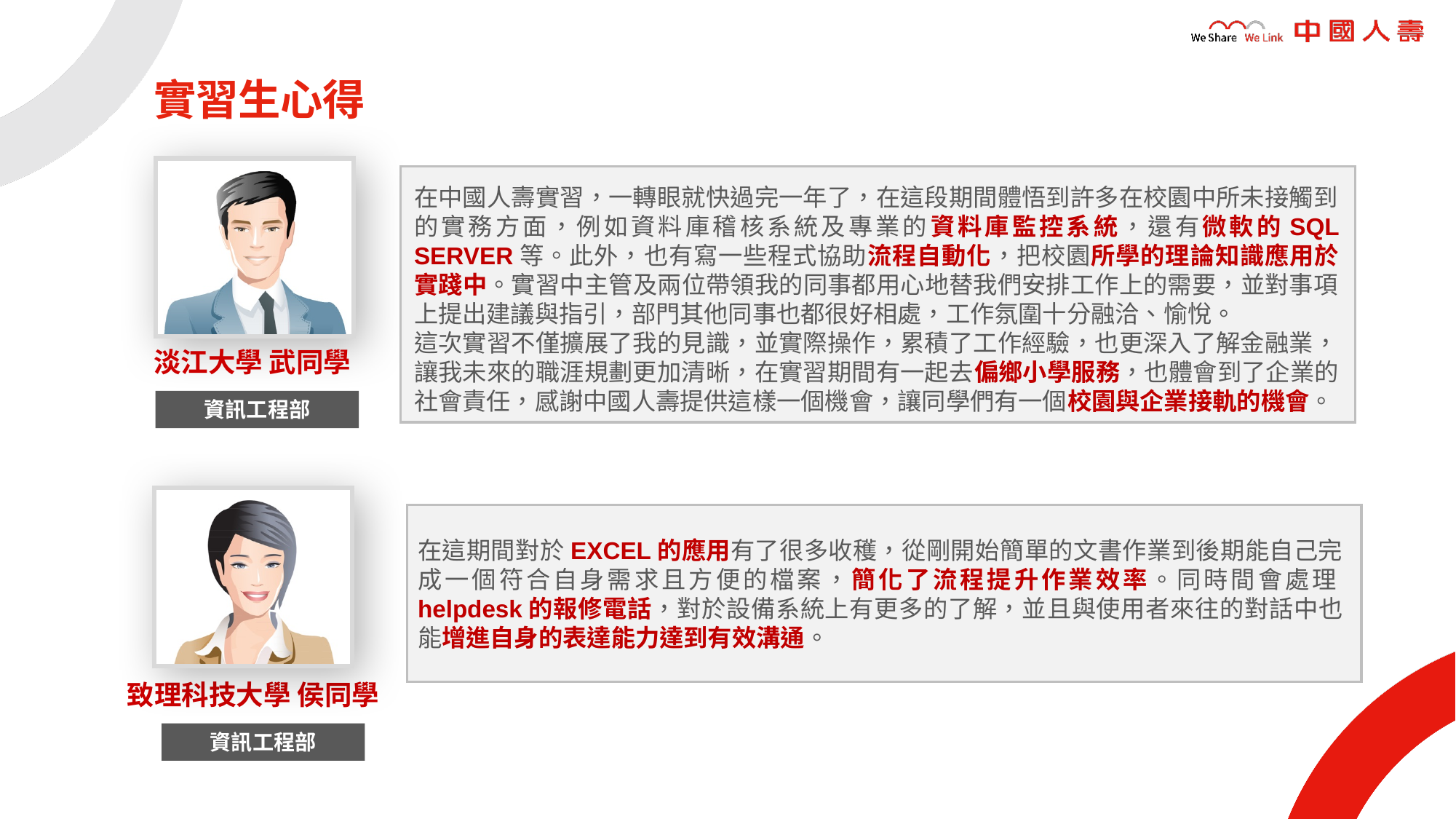

實習生心得

在中國人壽實習，一轉眼就快過完一年了，在這段期間體悟到許多在校園中所未接觸到的實務方面，例如資料庫稽核系統及專業的資料庫監控系統，還有微軟的SQL SERVER等。此外，也有寫一些程式協助流程自動化，把校園所學的理論知識應用於實踐中。實習中主管及兩位帶領我的同事都用心地替我們安排工作上的需要，並對事項上提出建議與指引，部門其他同事也都很好相處，工作氛圍十分融洽、愉悅。
這次實習不僅擴展了我的見識，並實際操作，累積了工作經驗，也更深入了解金融業，讓我未來的職涯規劃更加清晰，在實習期間有一起去偏鄉小學服務，也體會到了企業的社會責任，感謝中國人壽提供這樣一個機會，讓同學們有一個校園與企業接軌的機會。
淡江大學 武同學

資訊工程部

在這期間對於EXCEL的應用有了很多收穫，從剛開始簡單的文書作業到後期能自己完成一個符合自身需求且方便的檔案，簡化了流程提升作業效率。同時間會處理helpdesk的報修電話，對於設備系統上有更多的了解，並且與使用者來往的對話中也能增進自身的表達能力達到有效溝通。
致理科技大學 侯同學

資訊工程部